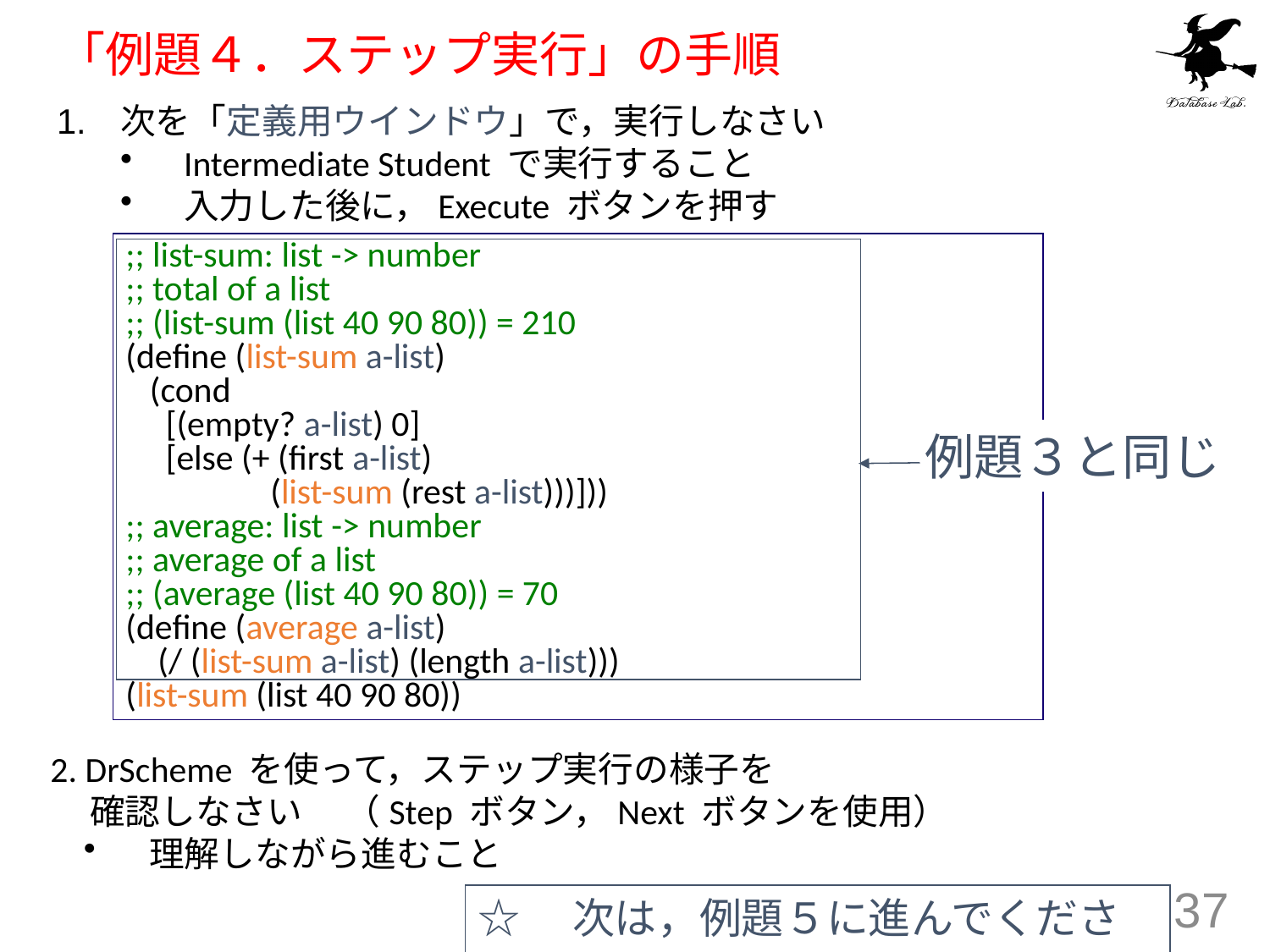

# 「例題４．ステップ実行」の手順
次を「定義用ウインドウ」で，実行しなさい
Intermediate Student で実行すること
入力した後に，Execute ボタンを押す
;; list-sum: list -> number
;; total of a list
;; (list-sum (list 40 90 80)) = 210
(define (list-sum a-list)
   (cond
     [(empty? a-list) 0]
     [else (+ (first a-list)
                  (list-sum (rest a-list)))]))
;; average: list -> number
;; average of a list
;; (average (list 40 90 80)) = 70
(define (average a-list)
    (/ (list-sum a-list) (length a-list)))
(list-sum (list 40 90 80))

例題３と同じ

2. DrScheme を使って，ステップ実行の様子を
    確認しなさい　 （Step ボタン，Next ボタンを使用）
　理解しながら進むこと
37
☆　次は，例題５に進んでください